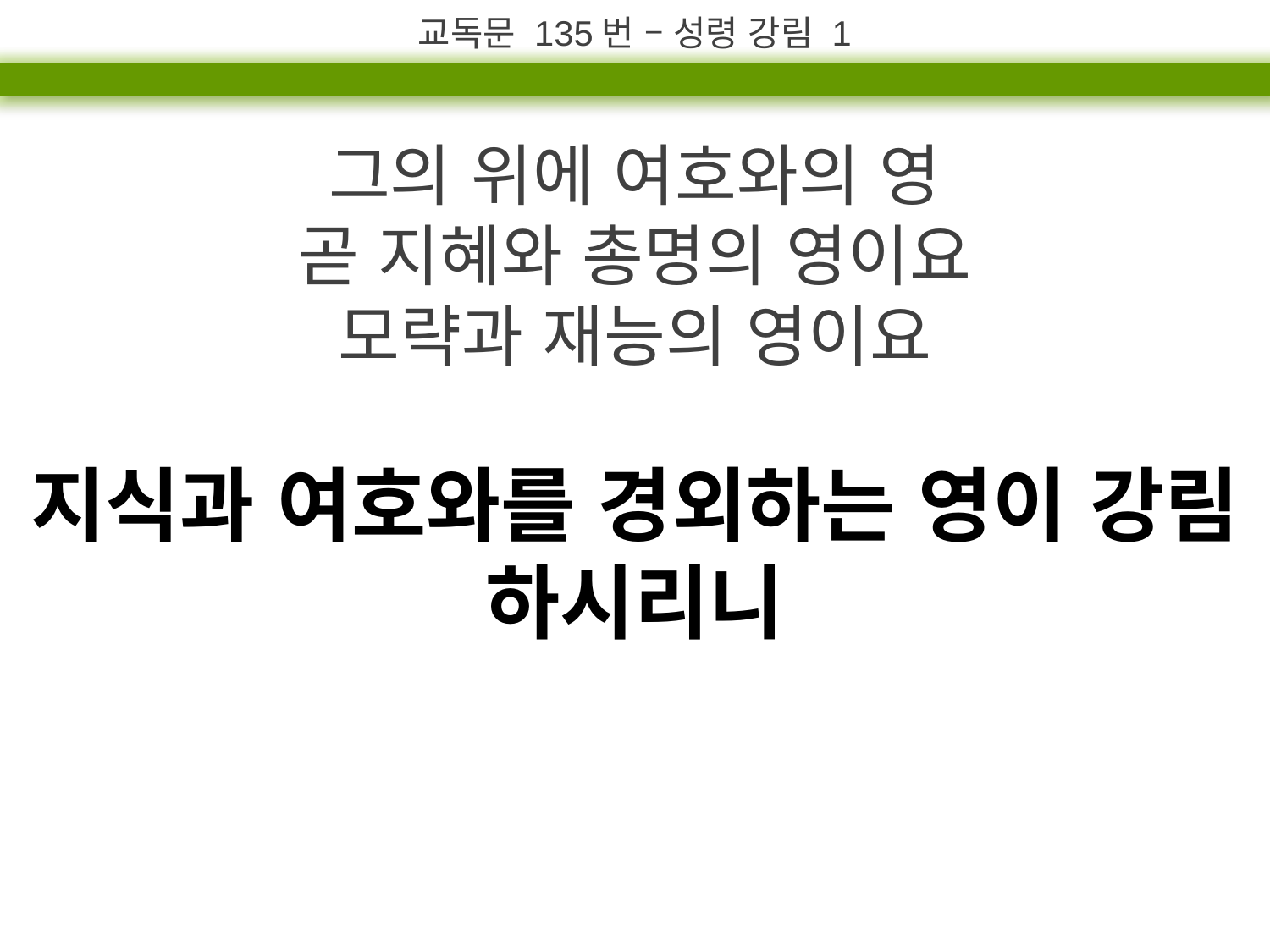

교독문 135번 – 성령 강림 1

그의 위에 여호와의 영
곧 지혜와 총명의 영이요
모략과 재능의 영이요
지식과 여호와를 경외하는 영이 강림 하시리니